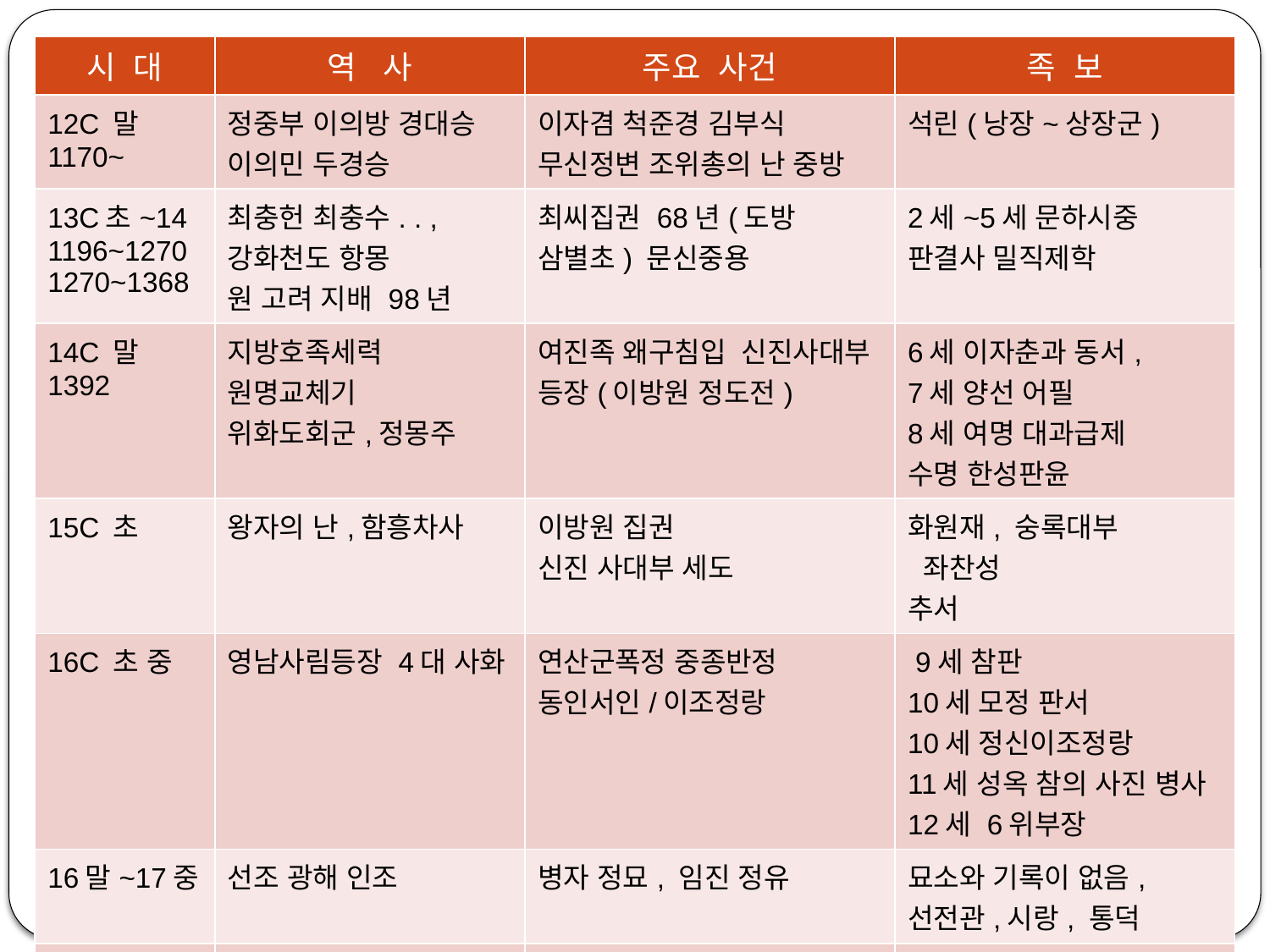

| 시 대 | 역 사 | 주요 사건 | 족 보 |
| --- | --- | --- | --- |
| 12C 말 1170~ | 정중부 이의방 경대승 이의민 두경승 | 이자겸 척준경 김부식 무신정변 조위총의 난 중방 | 석린(낭장~상장군) |
| 13C초~14 1196~1270 1270~1368 | 최충헌 최충수. . , 강화천도 항몽 원 고려 지배 98년 | 최씨집권 68년(도방 삼별초) 문신중용 | 2세~5세 문하시중 판결사 밀직제학 |
| 14C 말 1392 | 지방호족세력 원명교체기 위화도회군,정몽주 | 여진족 왜구침입 신진사대부 등장(이방원 정도전) | 6세 이자춘과 동서, 7세 양선 어필 8세 여명 대과급제 수명 한성판윤 |
| 15C 초 | 왕자의 난,함흥차사 | 이방원 집권 신진 사대부 세도 | 화원재, 숭록대부 좌찬성 추서 |
| 16C 초 중 | 영남사림등장 4대 사화 | 연산군폭정 중종반정 동인서인/이조정랑 | 9세 참판 10세 모정 판서 10세 정신이조정랑 11세 성옥 참의 사진 병사 12세 6위부장 |
| 16말~17중 | 선조 광해 인조 | 병자 정묘, 임진 정유 | 묘소와 기록이 없음, 선전관,시랑, 통덕 |
| 17C말~18C중 | 숙종~경종~영조 | 장희빈의 남인:서인 당쟁 이인좌의 난 | 영남 인재 등용 제한 |